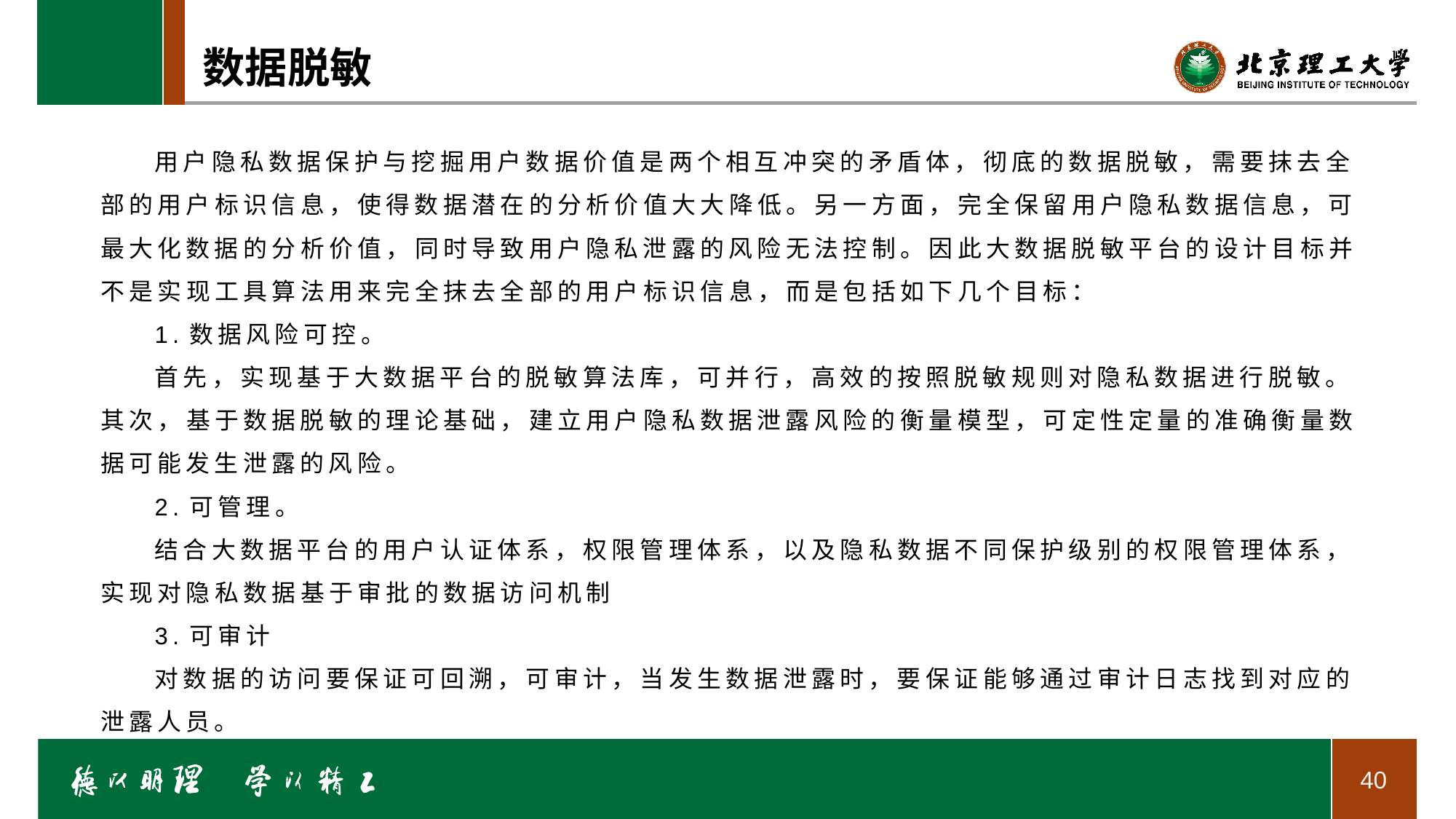

# 数据脱敏
用户隐私数据保护与挖掘用户数据价值是两个相互冲突的矛盾体，彻底的数据脱敏，需要抹去全部的用户标识信息，使得数据潜在的分析价值大大降低。另一方面，完全保留用户隐私数据信息，可最大化数据的分析价值，同时导致用户隐私泄露的风险无法控制。因此大数据脱敏平台的设计目标并不是实现工具算法用来完全抹去全部的用户标识信息，而是包括如下几个目标：
1.数据风险可控。
首先，实现基于大数据平台的脱敏算法库，可并行，高效的按照脱敏规则对隐私数据进行脱敏。其次，基于数据脱敏的理论基础，建立用户隐私数据泄露风险的衡量模型，可定性定量的准确衡量数据可能发生泄露的风险。
2.可管理。
结合大数据平台的用户认证体系，权限管理体系，以及隐私数据不同保护级别的权限管理体系，实现对隐私数据基于审批的数据访问机制
3.可审计
对数据的访问要保证可回溯，可审计，当发生数据泄露时，要保证能够通过审计日志找到对应的泄露人员。